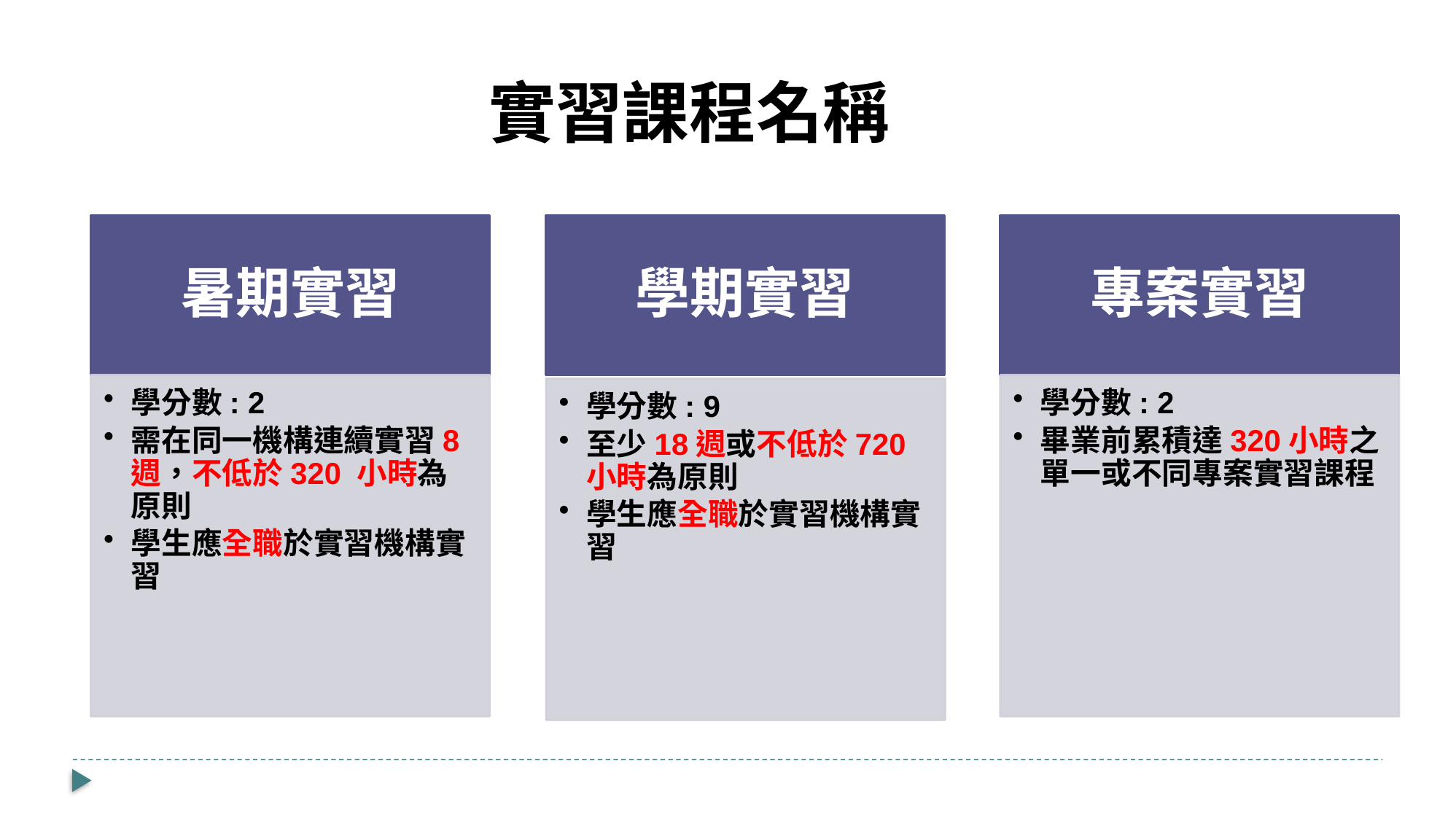

實習課程名稱
暑期實習
學分數: 2
需在同一機構連續實習8週，不低於320 小時為原則
學生應全職於實習機構實習
學期實習
學分數: 9
至少18週或不低於720小時為原則
學生應全職於實習機構實習
專案實習
學分數: 2
畢業前累積達320小時之單一或不同專案實習課程